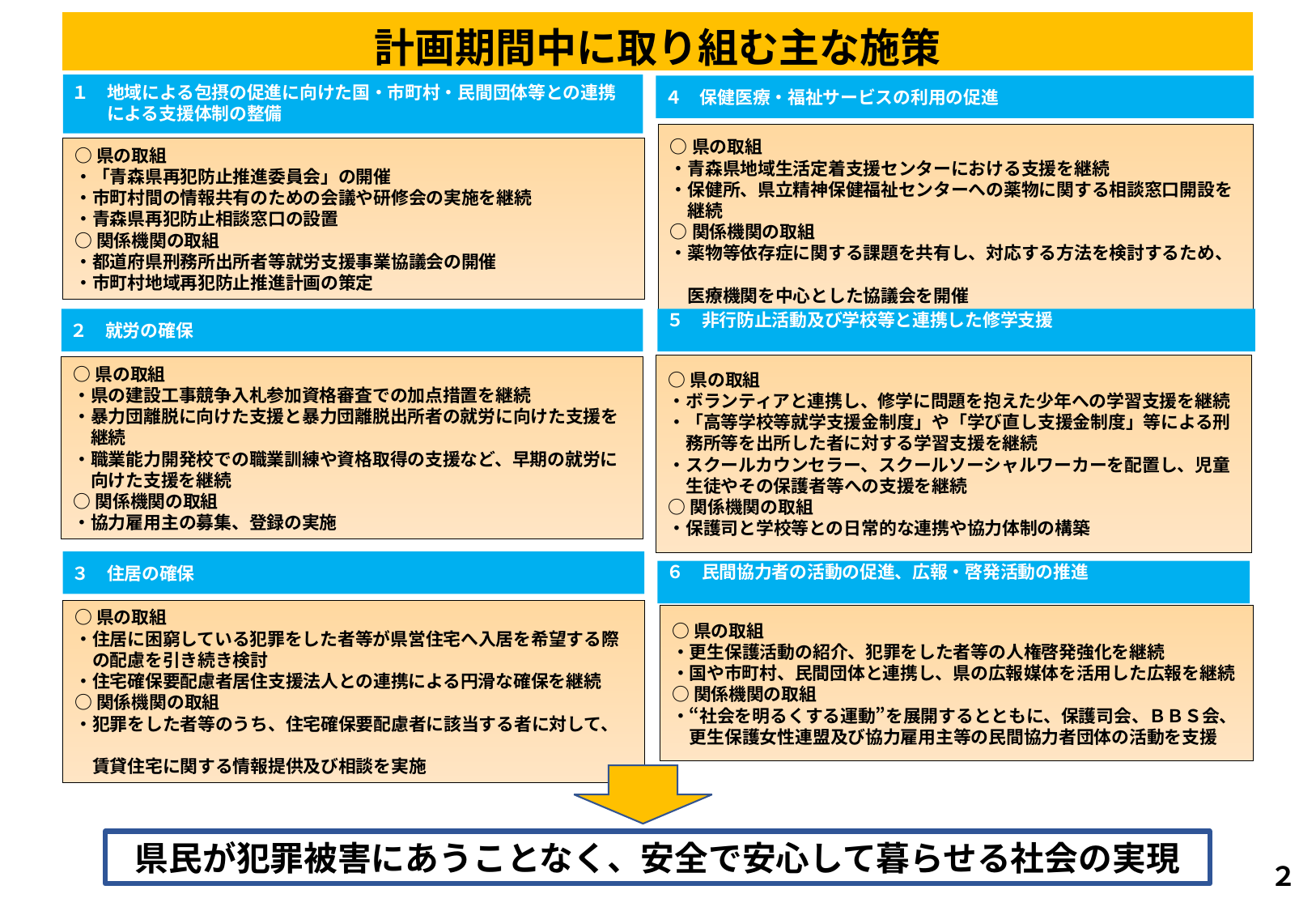

| 計画期間中に取り組む主な施策 |
| --- |
１　地域による包摂の促進に向けた国・市町村・民間団体等との連携
　　による支援体制の整備
４　保健医療・福祉サービスの利用の促進

○県の取組
・青森県地域生活定着支援センターにおける支援を継続
・保健所、県立精神保健福祉センターへの薬物に関する相談窓口開設を
　継続
○関係機関の取組
・薬物等依存症に関する課題を共有し、対応する方法を検討するため、
　医療機関を中心とした協議会を開催

○県の取組
・「青森県再犯防止推進委員会」の開催
・市町村間の情報共有のための会議や研修会の実施を継続
・青森県再犯防止相談窓口の設置
○関係機関の取組
・都道府県刑務所出所者等就労支援事業協議会の開催
・市町村地域再犯防止推進計画の策定
２　就労の確保
５　非行防止活動及び学校等と連携した修学支援

○県の取組
・ボランティアと連携し、修学に問題を抱えた少年への学習支援を継続
・「高等学校等就学支援金制度」や「学び直し支援金制度」等による刑
　務所等を出所した者に対する学習支援を継続
・スクールカウンセラー、スクールソーシャルワーカーを配置し、児童
　生徒やその保護者等への支援を継続
○関係機関の取組
・保護司と学校等との日常的な連携や協力体制の構築

○県の取組
・県の建設工事競争入札参加資格審査での加点措置を継続
・暴力団離脱に向けた支援と暴力団離脱出所者の就労に向けた支援を
　継続
・職業能力開発校での職業訓練や資格取得の支援など、早期の就労に
　向けた支援を継続
○関係機関の取組
・協力雇用主の募集、登録の実施
３　住居の確保
６　民間協力者の活動の促進、広報・啓発活動の推進
○県の取組
・住居に困窮している犯罪をした者等が県営住宅へ入居を希望する際
　の配慮を引き続き検討
・住宅確保要配慮者居住支援法人との連携による円滑な確保を継続
○関係機関の取組
・犯罪をした者等のうち、住宅確保要配慮者に該当する者に対して、
　賃貸住宅に関する情報提供及び相談を実施

○県の取組
・更生保護活動の紹介、犯罪をした者等の人権啓発強化を継続
・国や市町村、民間団体と連携し、県の広報媒体を活用した広報を継続
○関係機関の取組
・“社会を明るくする運動”を展開するとともに、保護司会、ＢＢＳ会、
　更生保護女性連盟及び協力雇用主等の民間協力者団体の活動を支援

県民が犯罪被害にあうことなく、安全で安心して暮らせる社会の実現
２